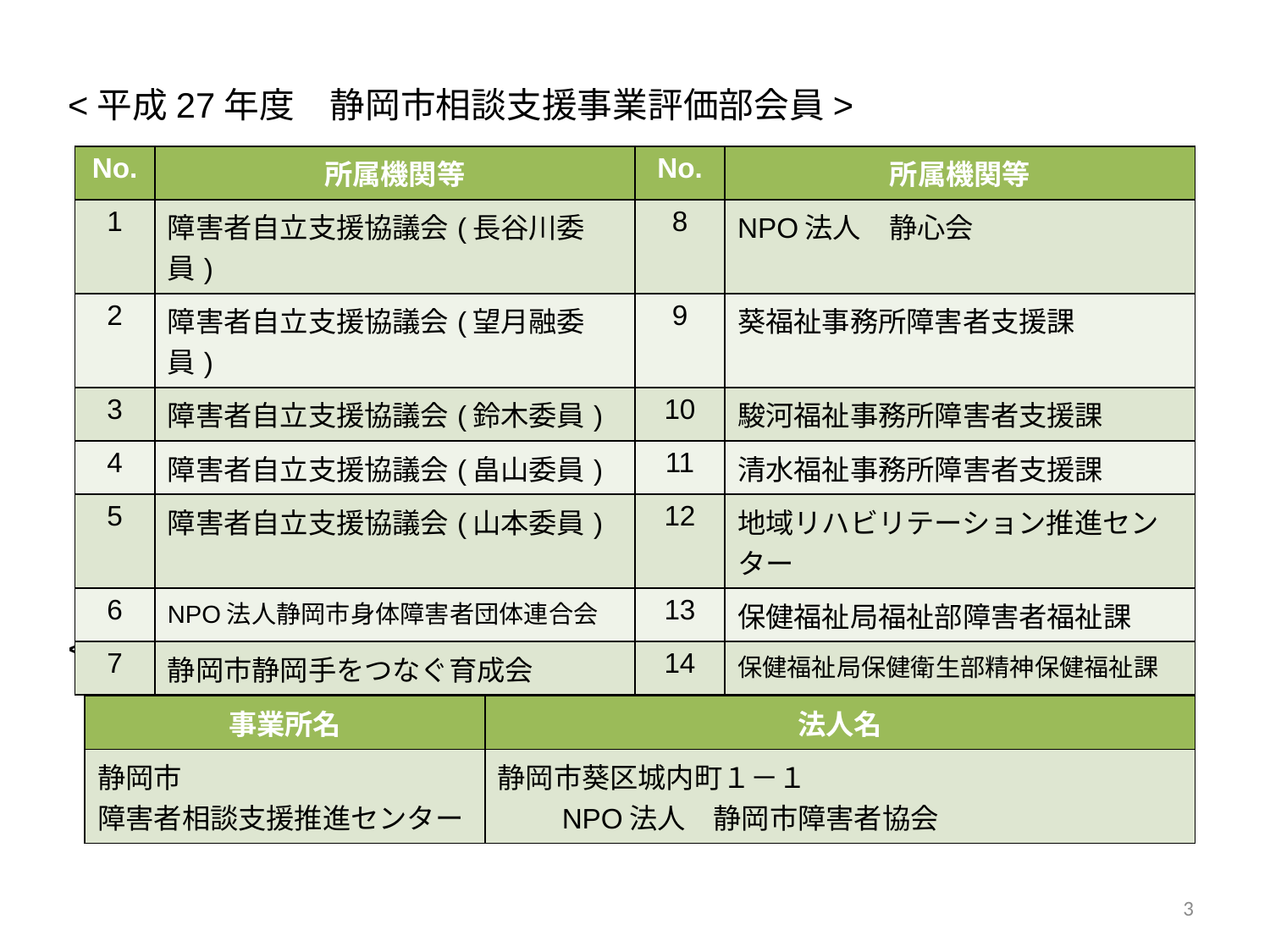

<平成27年度　静岡市相談支援事業評価部会員>

<被評価者>

| No. | 所属機関等 | No. | 所属機関等 |
| --- | --- | --- | --- |
| 1 | 障害者自立支援協議会(長谷川委員) | 8 | NPO法人　静心会 |
| 2 | 障害者自立支援協議会(望月融委員) | 9 | 葵福祉事務所障害者支援課 |
| 3 | 障害者自立支援協議会(鈴木委員) | 10 | 駿河福祉事務所障害者支援課 |
| 4 | 障害者自立支援協議会(畠山委員) | 11 | 清水福祉事務所障害者支援課 |
| 5 | 障害者自立支援協議会(山本委員) | 12 | 地域リハビリテーション推進センター |
| 6 | NPO法人静岡市身体障害者団体連合会 | 13 | 保健福祉局福祉部障害者福祉課 |
| 7 | 静岡市静岡手をつなぐ育成会 | 14 | 保健福祉局保健衛生部精神保健福祉課 |
| 事業所名 | 法人名 |
| --- | --- |
| 静岡市 障害者相談支援推進センター | 静岡市葵区城内町１－１ 　　NPO法人　静岡市障害者協会 |
3